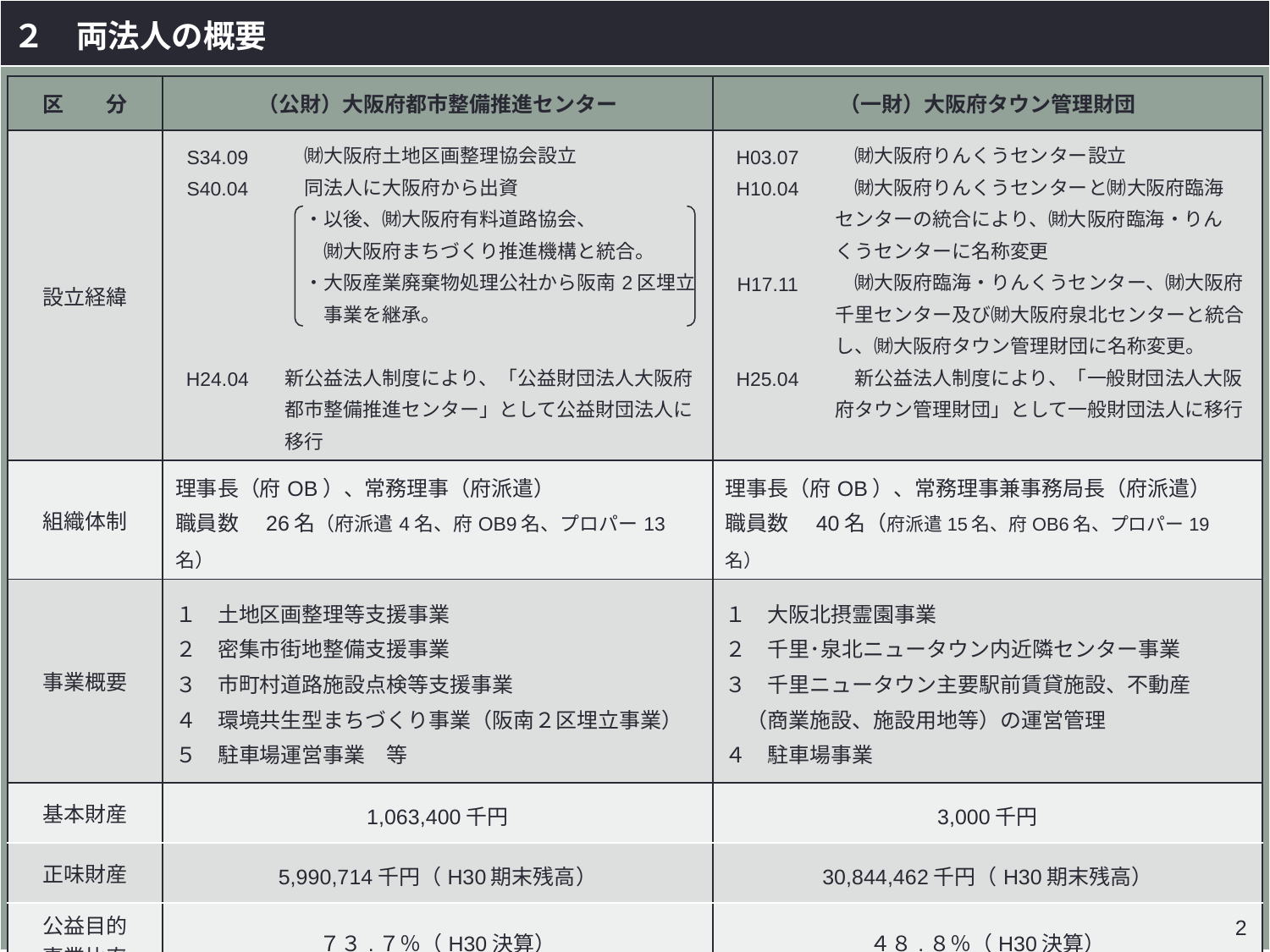

| ２　両法人の概要 |
| --- |
|  |
|  |
| --- |
| 区　　分 | （公財）大阪府都市整備推進センター |  | （一財）大阪府タウン管理財団 |  |
| --- | --- | --- | --- | --- |
| 設立経緯 | S34.09 S40.04 H24.04 | ㈶大阪府土地区画整理協会設立 　同法人に大阪府から出資 　・以後、㈶大阪府有料道路協会、 　　㈶大阪府まちづくり推進機構と統合。 　・大阪産業廃棄物処理公社から阪南2区埋立 　　事業を継承。 　 新公益法人制度により、「公益財団法人大阪府都市整備推進センター」として公益財団法人に移行 | H03.07 H10.04 H17.11 H25.04 | ㈶大阪府りんくうセンター設立 　㈶大阪府りんくうセンターと㈶大阪府臨海 センターの統合により、㈶大阪府臨海・りん くうセンターに名称変更 　㈶大阪府臨海・りんくうセンター、㈶大阪府千里センター及び㈶大阪府泉北センターと統合し、㈶大阪府タウン管理財団に名称変更。 　新公益法人制度により、「一般財団法人大阪府タウン管理財団」として一般財団法人に移行 |
| 組織体制 | 理事長（府OB）、常務理事（府派遣） 職員数　26名（府派遣4名、府OB9名、プロパー13名） |  | 理事長（府OB）、常務理事兼事務局長（府派遣） 職員数　40名（府派遣15名、府OB6名、プロパー19名） |  |
| 事業概要 | １　土地区画整理等支援事業 ２　密集市街地整備支援事業 ３　市町村道路施設点検等支援事業 ４　環境共生型まちづくり事業（阪南２区埋立事業） ５　駐車場運営事業　等 |  | １　大阪北摂霊園事業 ２　千里･泉北ニュータウン内近隣センター事業 ３　千里ニュータウン主要駅前賃貸施設、不動産 　（商業施設、施設用地等）の運営管理 ４　駐車場事業 |  |
| 基本財産 | 1,063,400千円 |  | 3,000千円 |  |
| 正味財産 | 5,990,714千円（H30期末残高） |  | 30,844,462千円（H30期末残高） |  |
| 公益目的 事業比率 | ７３.７％（H30決算） |  | ４８.８％（H30決算） |  |

2